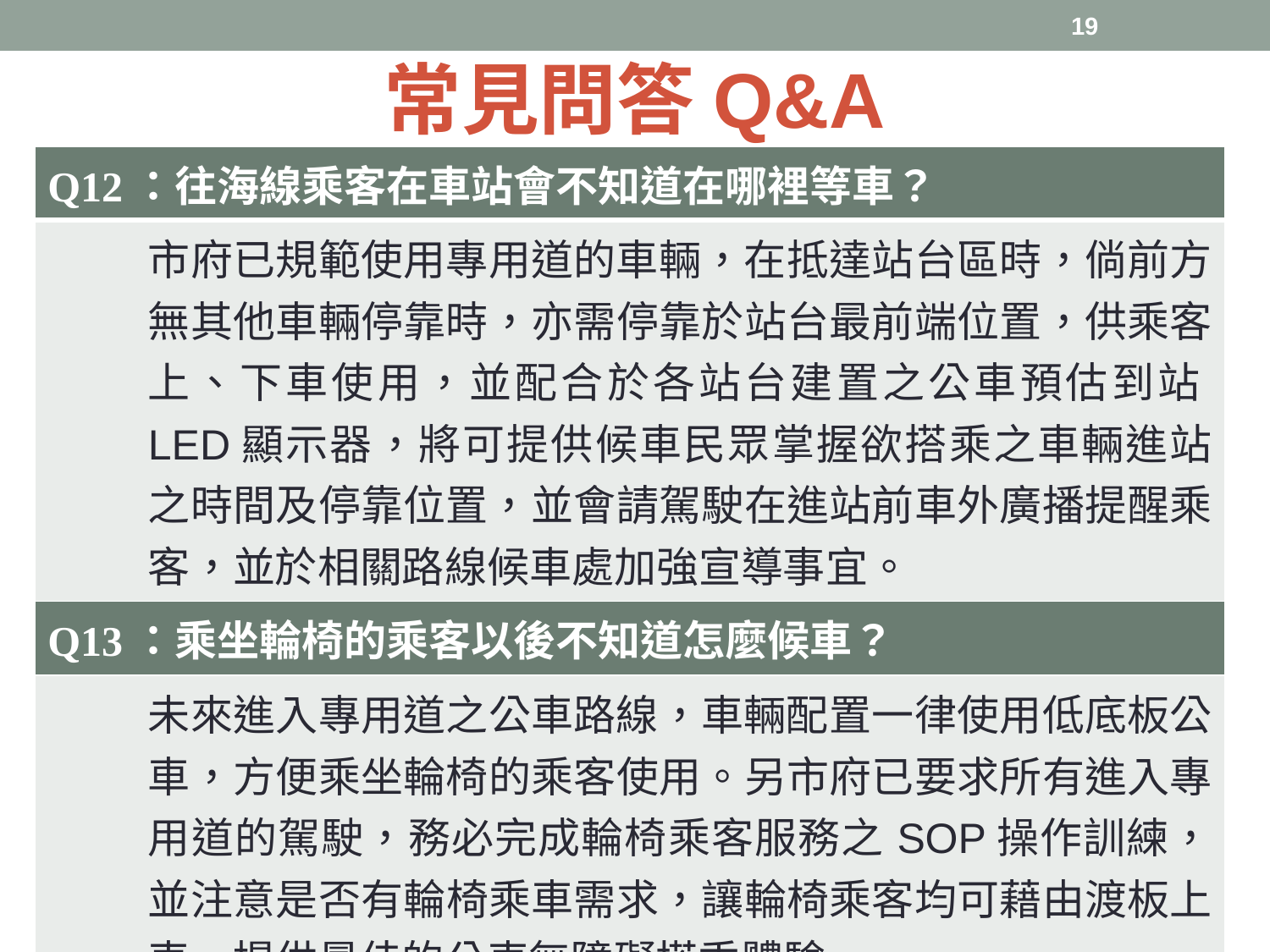

19
# 常見問答Q&A
| Q12：往海線乘客在車站會不知道在哪裡等車？ |
| --- |
| 市府已規範使用專用道的車輛，在抵達站台區時，倘前方無其他車輛停靠時，亦需停靠於站台最前端位置，供乘客上、下車使用，並配合於各站台建置之公車預估到站LED顯示器，將可提供候車民眾掌握欲搭乘之車輛進站之時間及停靠位置，並會請駕駛在進站前車外廣播提醒乘客，並於相關路線候車處加強宣導事宜。 |
| Q13：乘坐輪椅的乘客以後不知道怎麼候車？ |
| 未來進入專用道之公車路線，車輛配置一律使用低底板公車，方便乘坐輪椅的乘客使用。另市府已要求所有進入專用道的駕駛，務必完成輪椅乘客服務之SOP操作訓練，並注意是否有輪椅乘車需求，讓輪椅乘客均可藉由渡板上車，提供最佳的公車無障礙搭乘體驗。 |